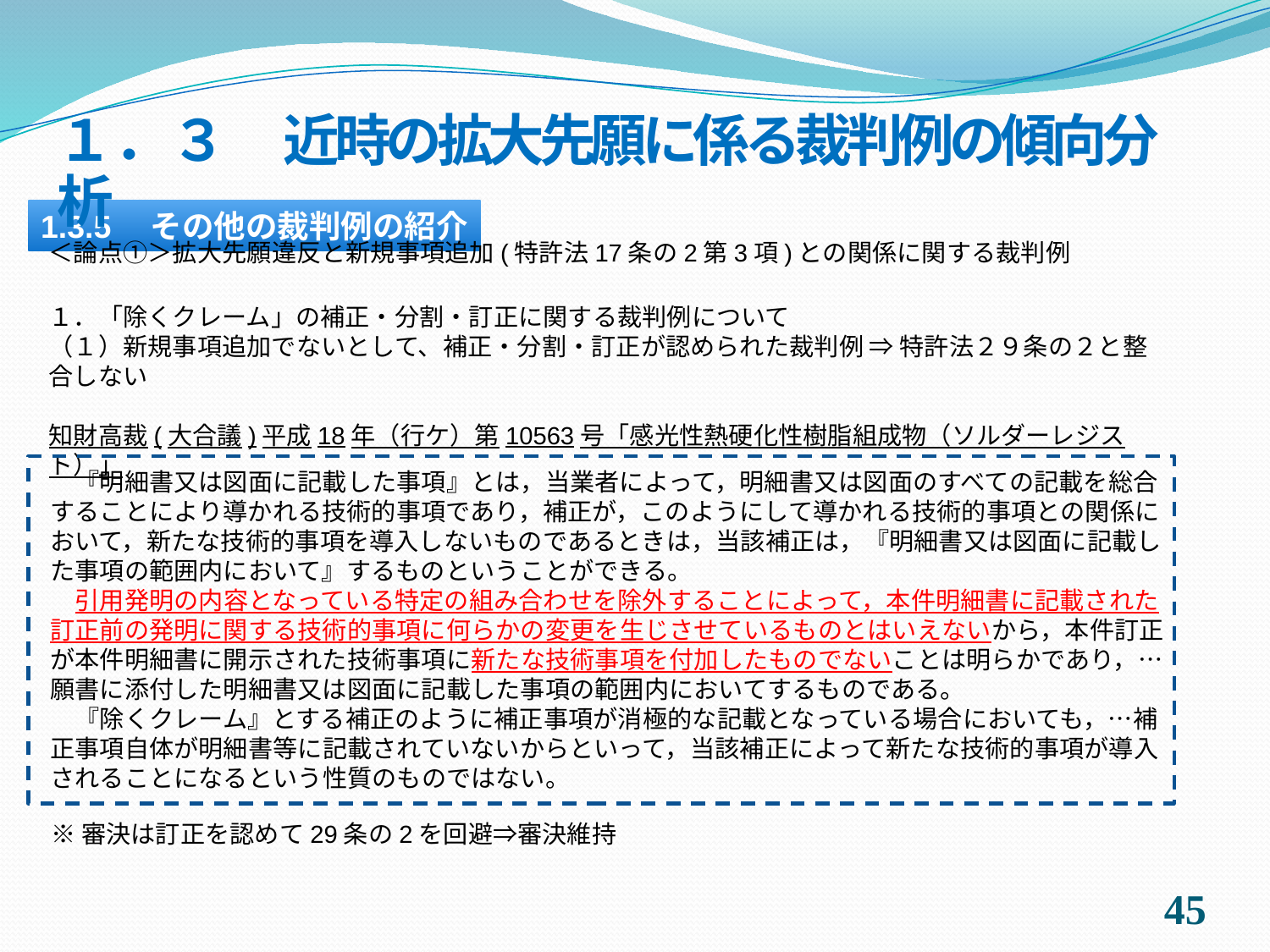

１．３　近時の拡大先願に係る裁判例の傾向分析
1.3.5　その他の裁判例の紹介
＜論点①＞拡大先願違反と新規事項追加(特許法17条の2第3項)との関係に関する裁判例

１．「除くクレーム」の補正・分割・訂正に関する裁判例について
（１）新規事項追加でないとして、補正・分割・訂正が認められた裁判例 ⇒ 特許法２９条の２と整合しない

知財高裁(大合議)平成18年（行ケ）第10563号「感光性熱硬化性樹脂組成物（ソルダーレジスト）」

　『明細書又は図面に記載した事項』とは，当業者によって，明細書又は図面のすべての記載を総合することにより導かれる技術的事項であり，補正が，このようにして導かれる技術的事項との関係において，新たな技術的事項を導入しないものであるときは，当該補正は，『明細書又は図面に記載した事項の範囲内において』するものということができる。
　引用発明の内容となっている特定の組み合わせを除外することによって，本件明細書に記載された訂正前の発明に関する技術的事項に何らかの変更を生じさせているものとはいえないから，本件訂正が本件明細書に開示された技術事項に新たな技術事項を付加したものでないことは明らかであり，…願書に添付した明細書又は図面に記載した事項の範囲内においてするものである。
　『除くクレーム』とする補正のように補正事項が消極的な記載となっている場合においても，…補正事項自体が明細書等に記載されていないからといって，当該補正によって新たな技術的事項が導入されることになるという性質のものではない。
※審決は訂正を認めて29条の2を回避⇒審決維持
45